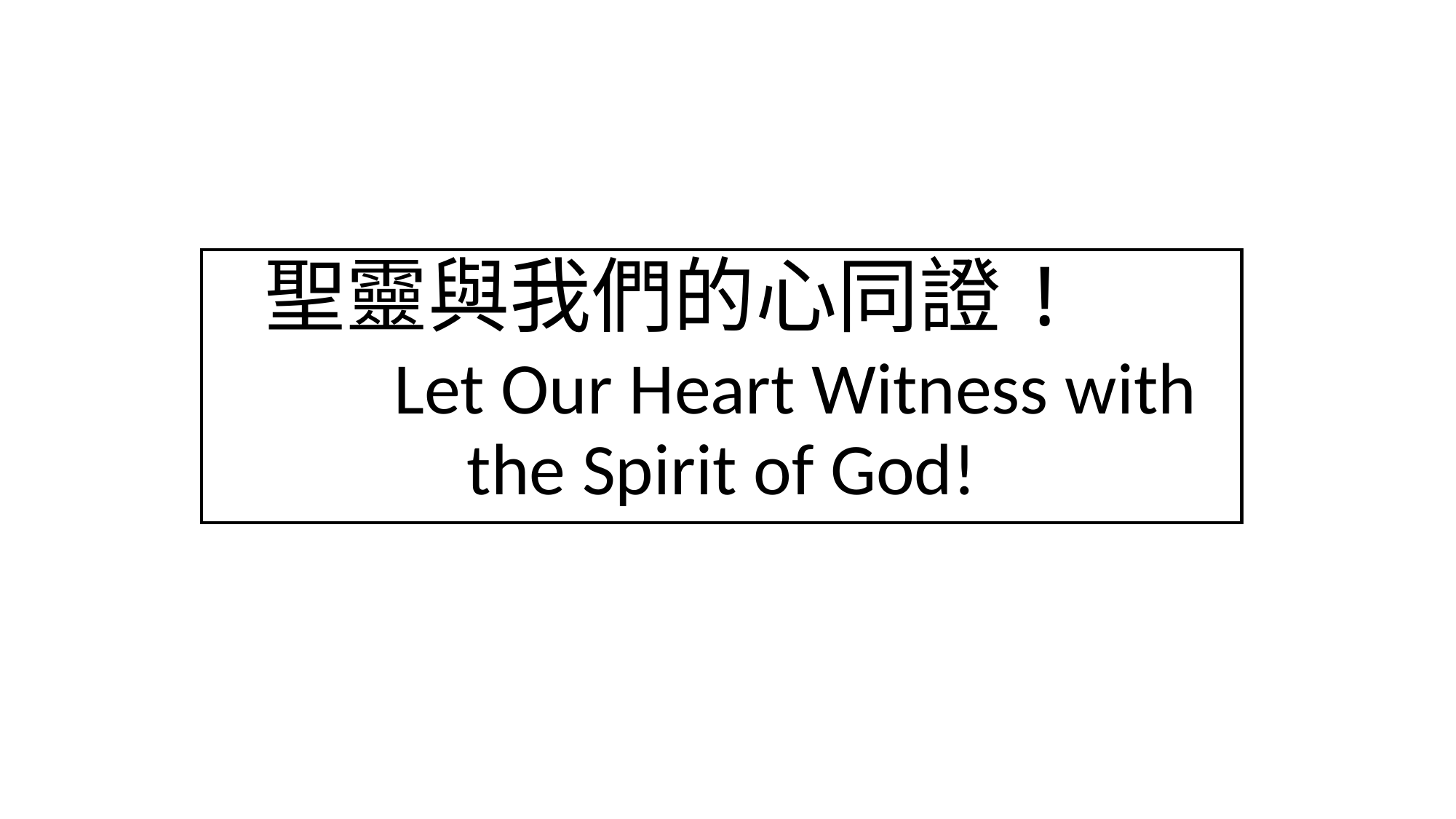

聖靈與我們的心同證!       Let Our Heart Witness with the Spirit of God!